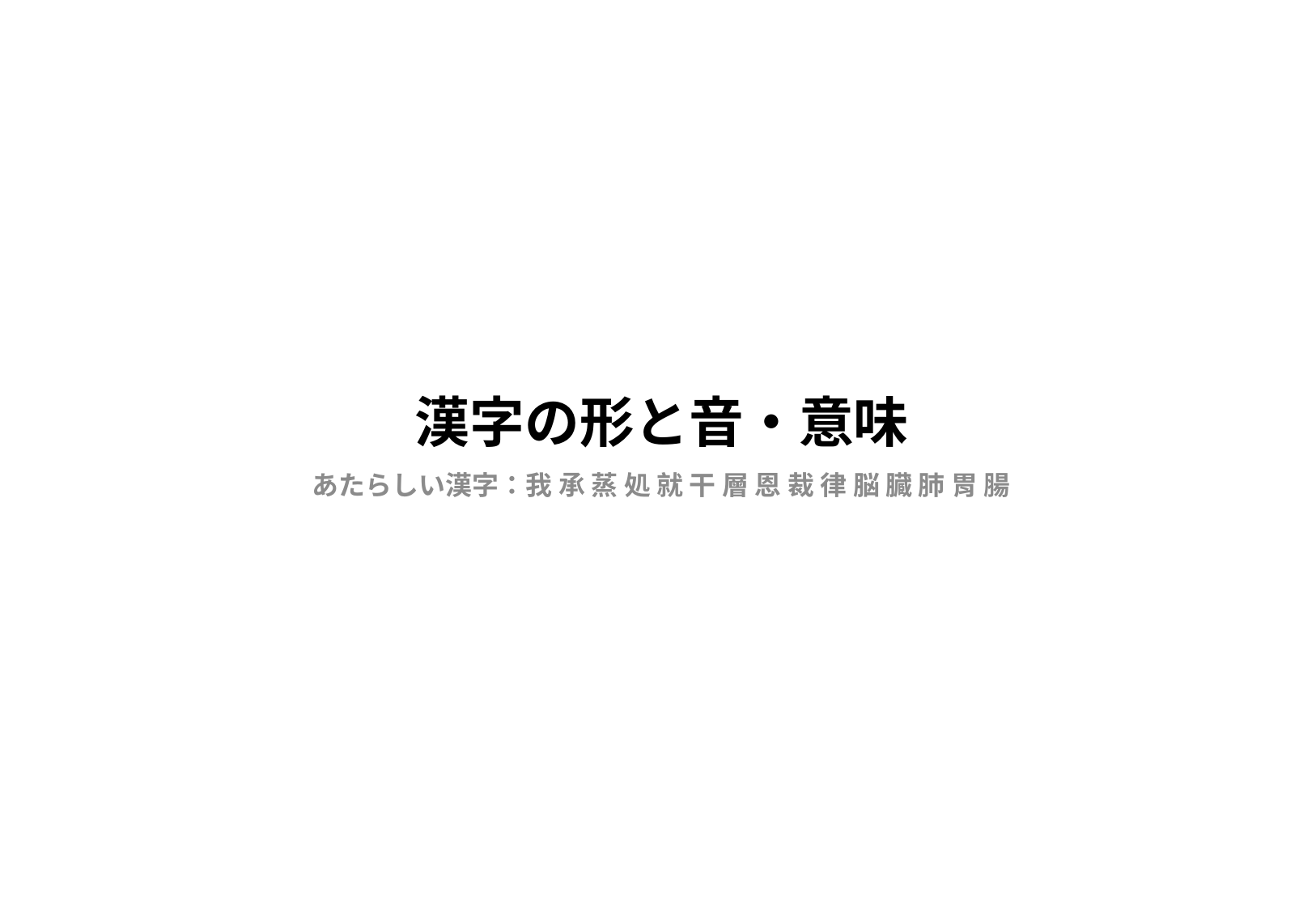

# 漢字の形と音・意味
あたらしい漢字：我 承 蒸 処 就 干 層 恩 裁 律 脳 臓 肺 胃 腸